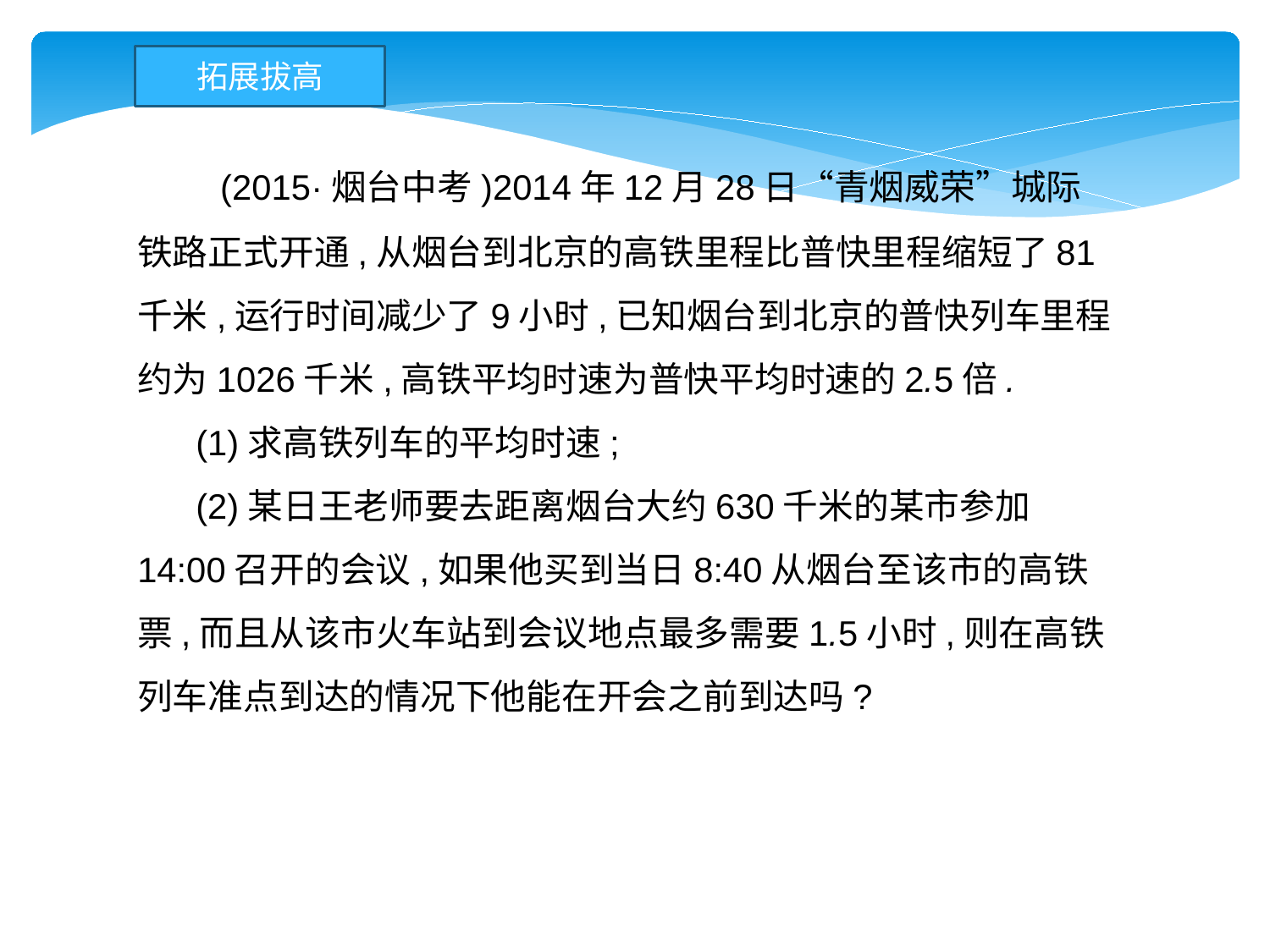

拓展拔高
       (2015·烟台中考)2014年12月28日“青烟威荣”城际铁路正式开通,从烟台到北京的高铁里程比普快里程缩短了81千米,运行时间减少了9小时,已知烟台到北京的普快列车里程约为1026千米,高铁平均时速为普快平均时速的2.5倍.
      (1)求高铁列车的平均时速;
      (2)某日王老师要去距离烟台大约630千米的某市参加14:00召开的会议,如果他买到当日8:40从烟台至该市的高铁票,而且从该市火车站到会议地点最多需要1.5小时,则在高铁列车准点到达的情况下他能在开会之前到达吗?